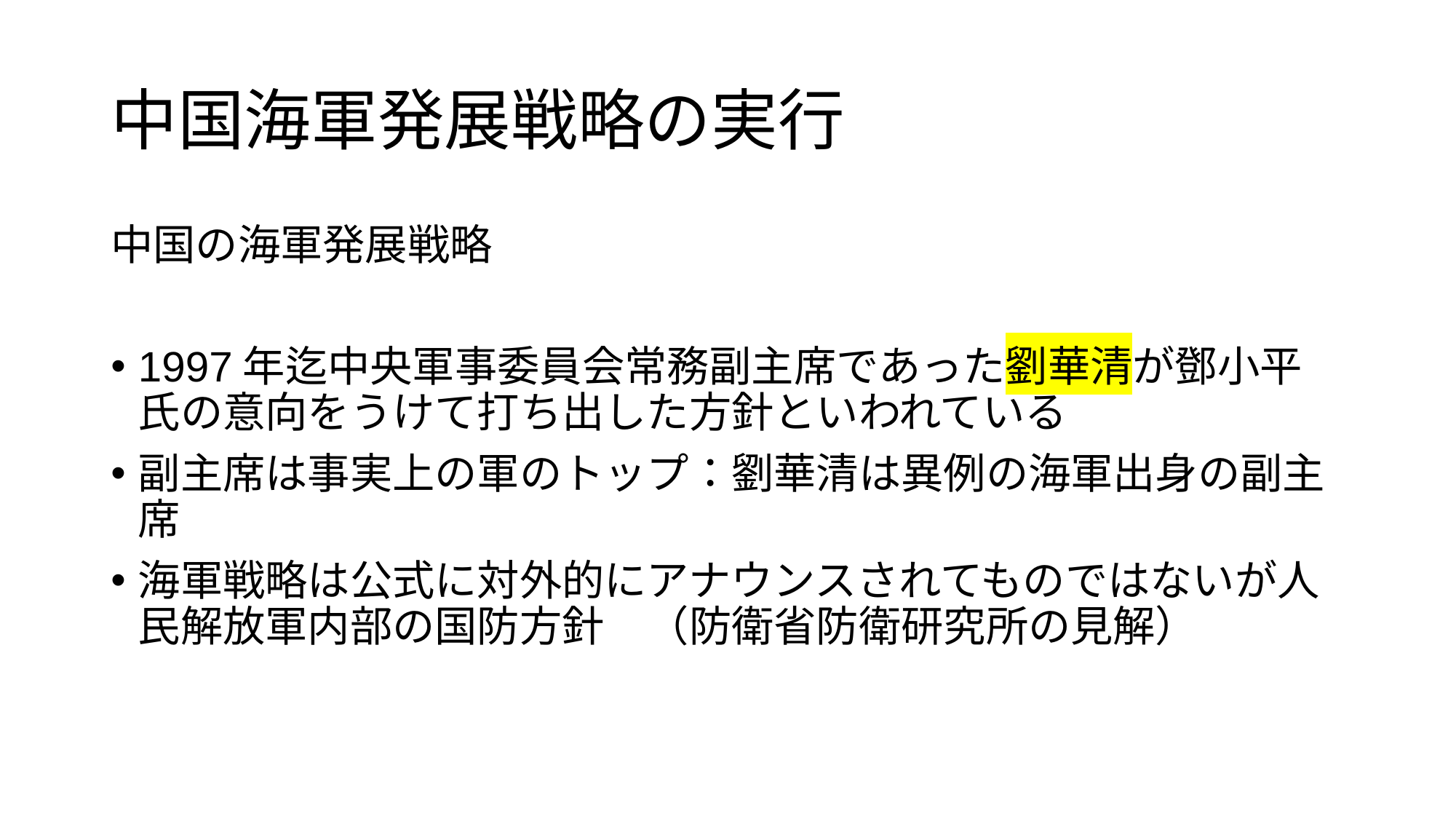

# 中国海軍発展戦略の実行
中国の海軍発展戦略

1997年迄中央軍事委員会常務副主席であった劉華清が鄧小平氏の意向をうけて打ち出した方針といわれている
副主席は事実上の軍のトップ：劉華清は異例の海軍出身の副主席
海軍戦略は公式に対外的にアナウンスされてものではないが人民解放軍内部の国防方針　（防衛省防衛研究所の見解）